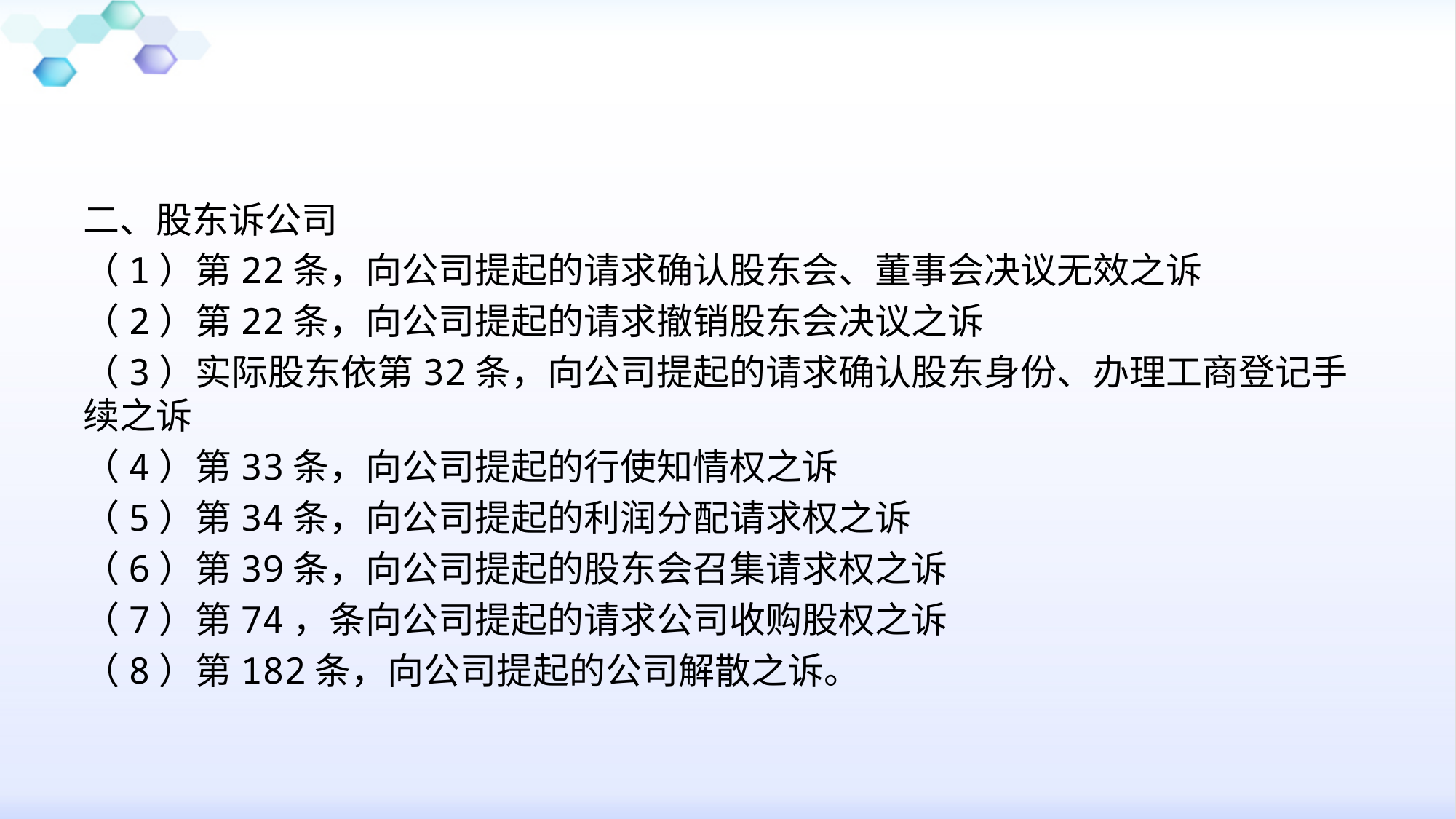

二、股东诉公司
（1）第22条，向公司提起的请求确认股东会、董事会决议无效之诉
（2）第22条，向公司提起的请求撤销股东会决议之诉
（3）实际股东依第32条，向公司提起的请求确认股东身份、办理工商登记手续之诉
（4）第33条，向公司提起的行使知情权之诉
（5）第34条，向公司提起的利润分配请求权之诉
（6）第39条，向公司提起的股东会召集请求权之诉
（7）第74，条向公司提起的请求公司收购股权之诉
（8）第182条，向公司提起的公司解散之诉。